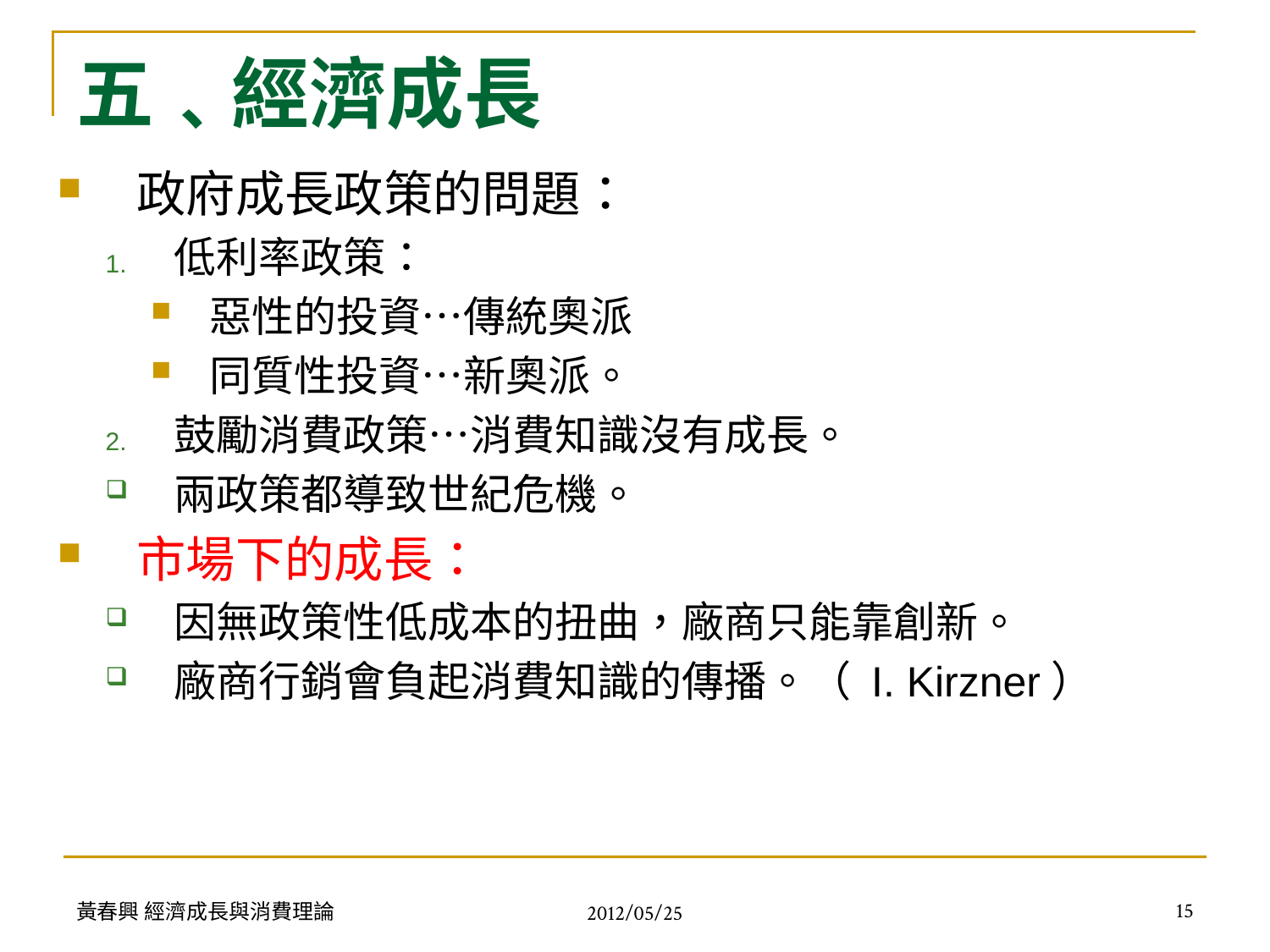

# 五﹑經濟成長
政府成長政策的問題：
低利率政策：
惡性的投資…傳統奧派
同質性投資…新奧派。
鼓勵消費政策…消費知識沒有成長。
兩政策都導致世紀危機。
市場下的成長：
因無政策性低成本的扭曲，廠商只能靠創新。
廠商行銷會負起消費知識的傳播。（ I. Kirzner）
黃春興 經濟成長與消費理論
15
2012/05/25